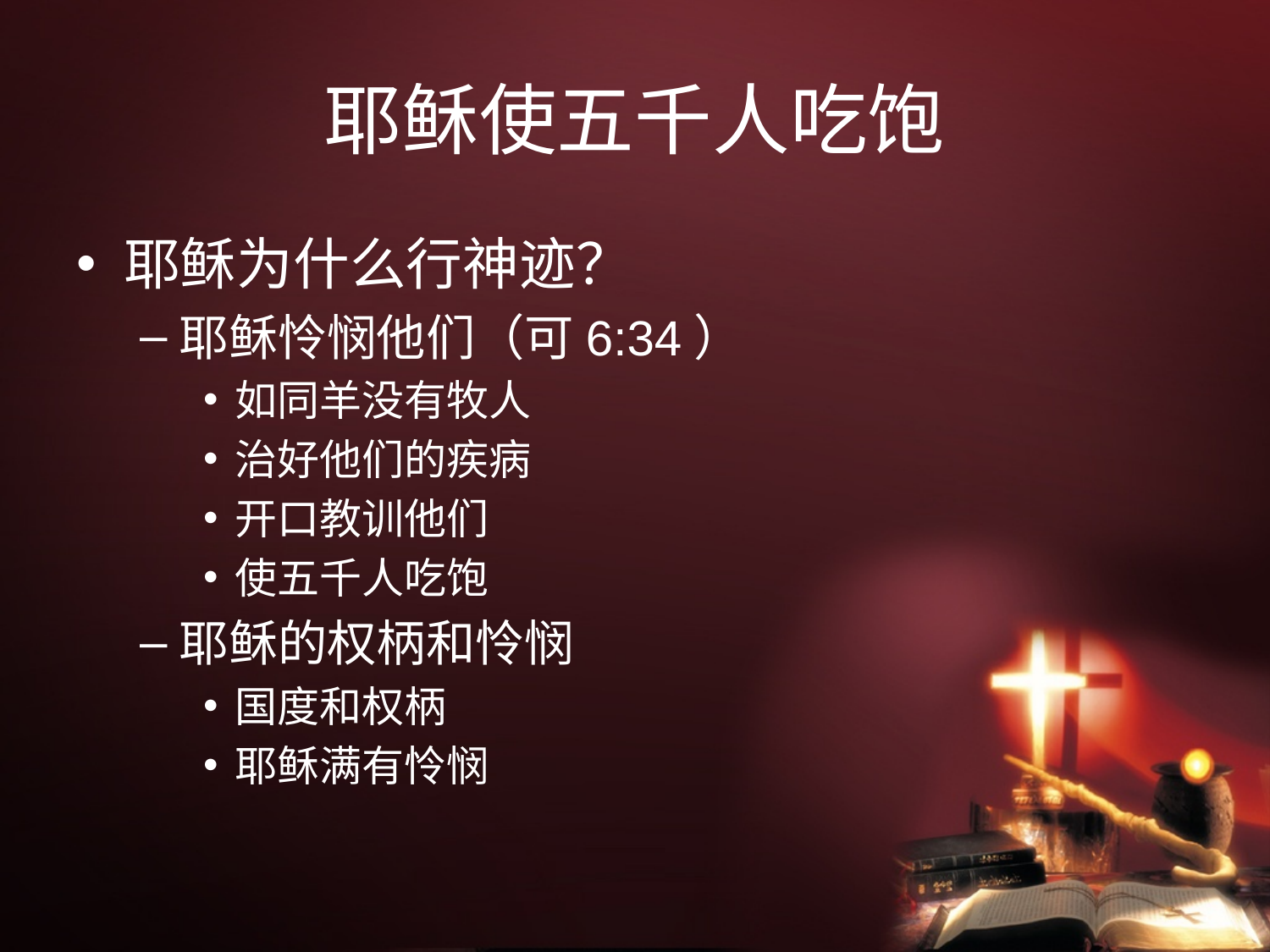

# 耶稣使五千人吃饱
耶稣为什么行神迹？
耶稣怜悯他们（可6:34）
如同羊没有牧人
治好他们的疾病
开口教训他们
使五千人吃饱
耶稣的权柄和怜悯
国度和权柄
耶稣满有怜悯